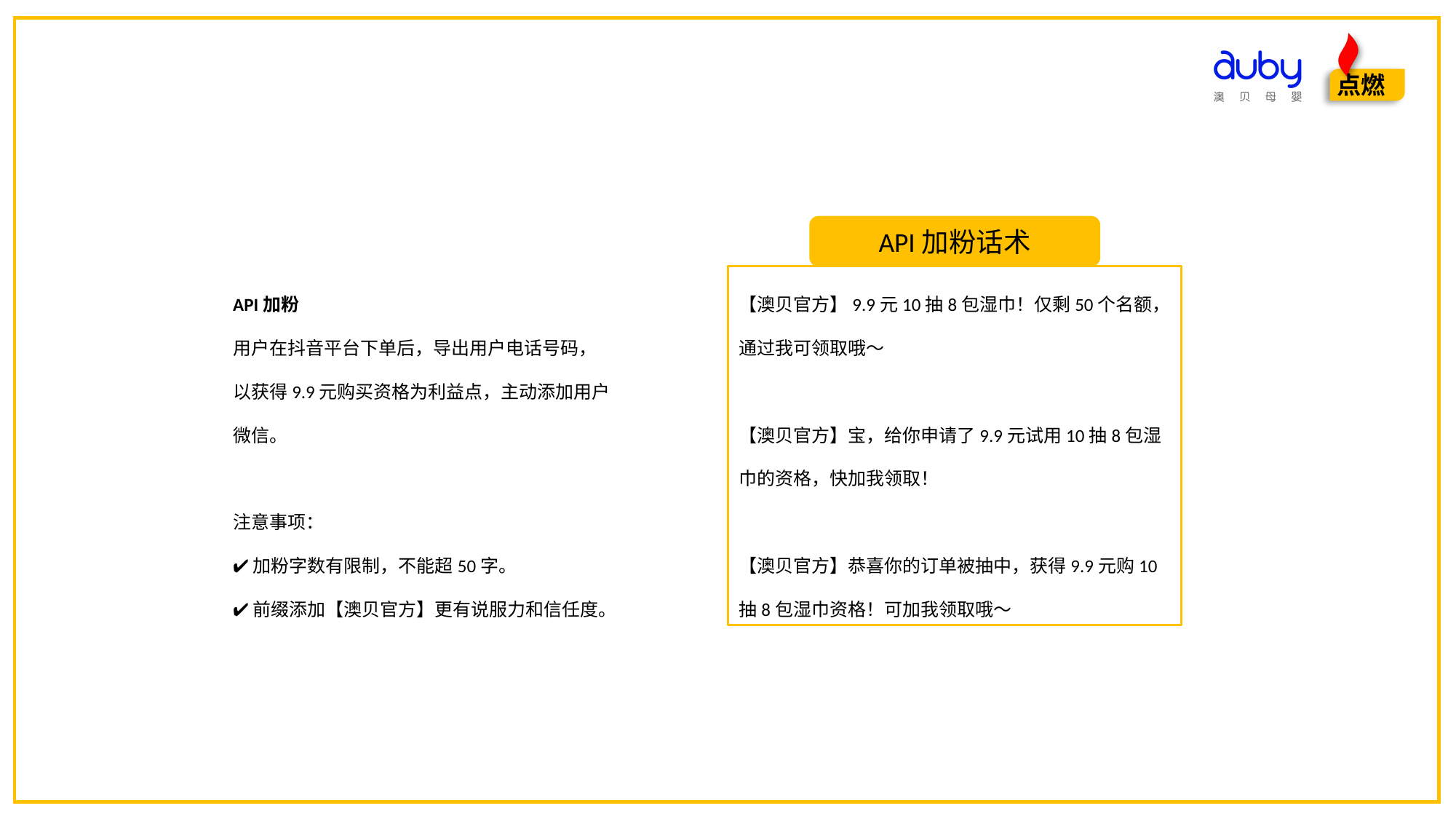

API加粉话术
API加粉
用户在抖音平台下单后，导出用户电话号码，以获得9.9元购买资格为利益点，主动添加用户微信。

注意事项：
✔加粉字数有限制，不能超50字。
✔前缀添加【澳贝官方】更有说服力和信任度。
【澳贝官方】9.9元️10抽8包湿巾！仅剩50个名额，通过我可领取哦～

【澳贝官方】宝，给你申请了9.9元试用10抽8包湿巾的资格，快加我领取！

【澳贝官方】恭喜你的订单被抽中，获得9.9元购10抽8包湿巾资格！可加我领取哦～